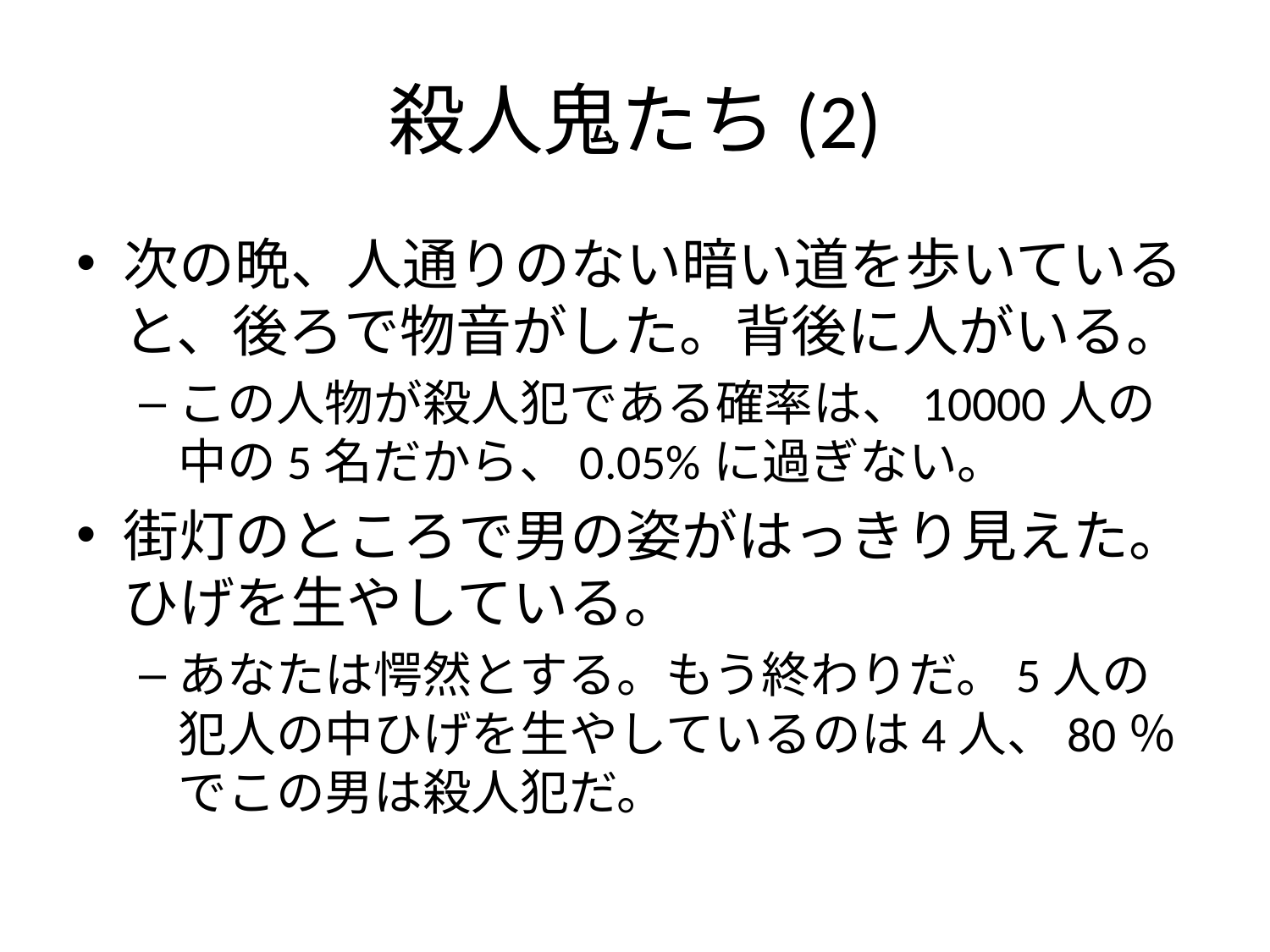

# 殺人鬼たち(2)
次の晩、人通りのない暗い道を歩いていると、後ろで物音がした。背後に人がいる。
この人物が殺人犯である確率は、10000人の中の5名だから、0.05%に過ぎない。
街灯のところで男の姿がはっきり見えた。ひげを生やしている。
あなたは愕然とする。もう終わりだ。5人の犯人の中ひげを生やしているのは4人、80％でこの男は殺人犯だ。